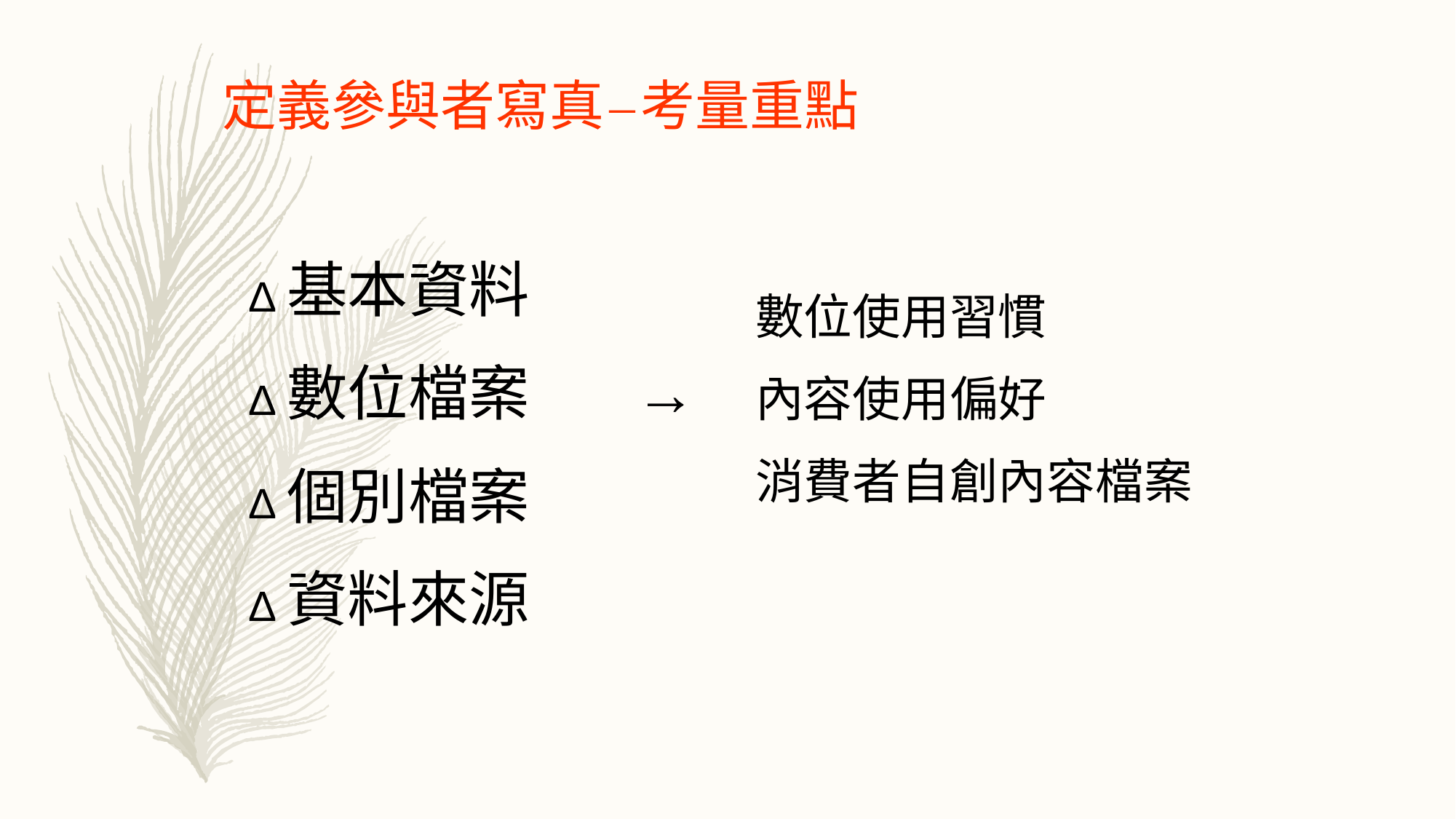

定義參與者寫真－考量重點
Δ基本資料
Δ數位檔案
Δ個別檔案
Δ資料來源
數位使用習慣
內容使用偏好
消費者自創內容檔案
→